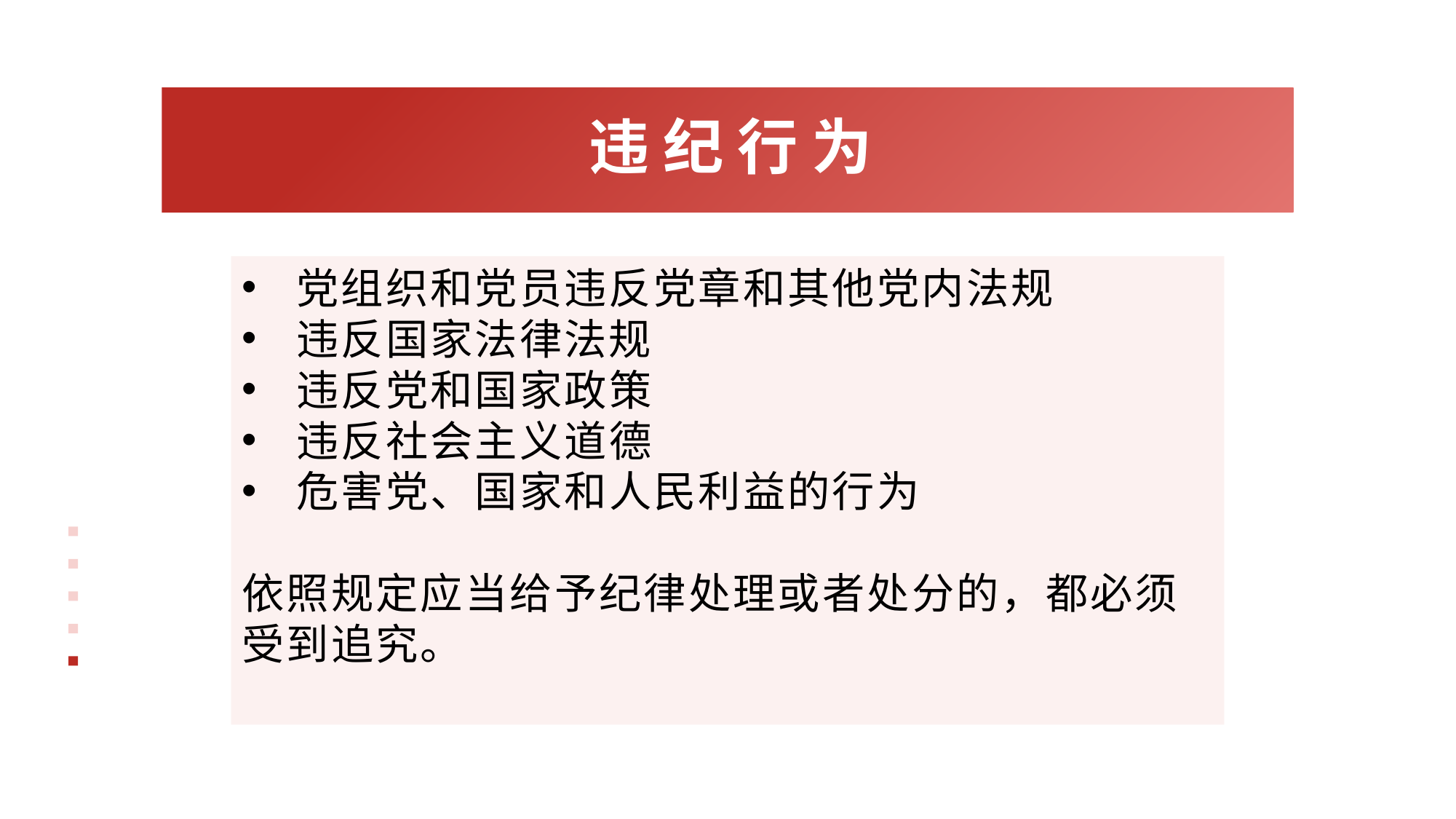

违 纪 行 为
党组织和党员违反党章和其他党内法规
违反国家法律法规
违反党和国家政策
违反社会主义道德
危害党、国家和人民利益的行为

依照规定应当给予纪律处理或者处分的，都必须受到追究。